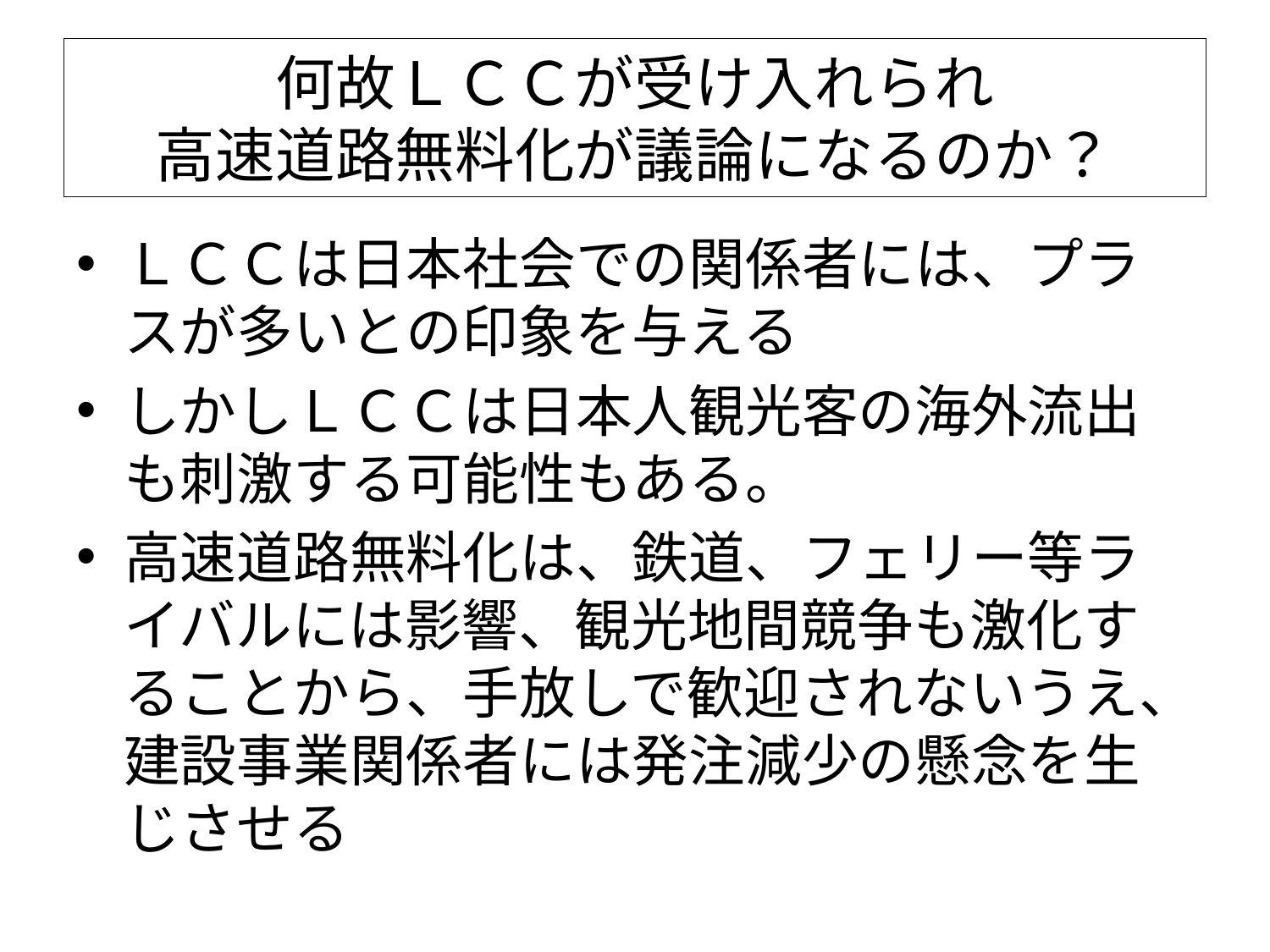

# 何故ＬＣＣが受け入れられ 高速道路無料化が議論になるのか？
ＬＣＣは日本社会での関係者には、プラスが多いとの印象を与える
しかしＬＣＣは日本人観光客の海外流出も刺激する可能性もある。
高速道路無料化は、鉄道、フェリー等ライバルには影響、観光地間競争も激化することから、手放しで歓迎されないうえ、建設事業関係者には発注減少の懸念を生じさせる